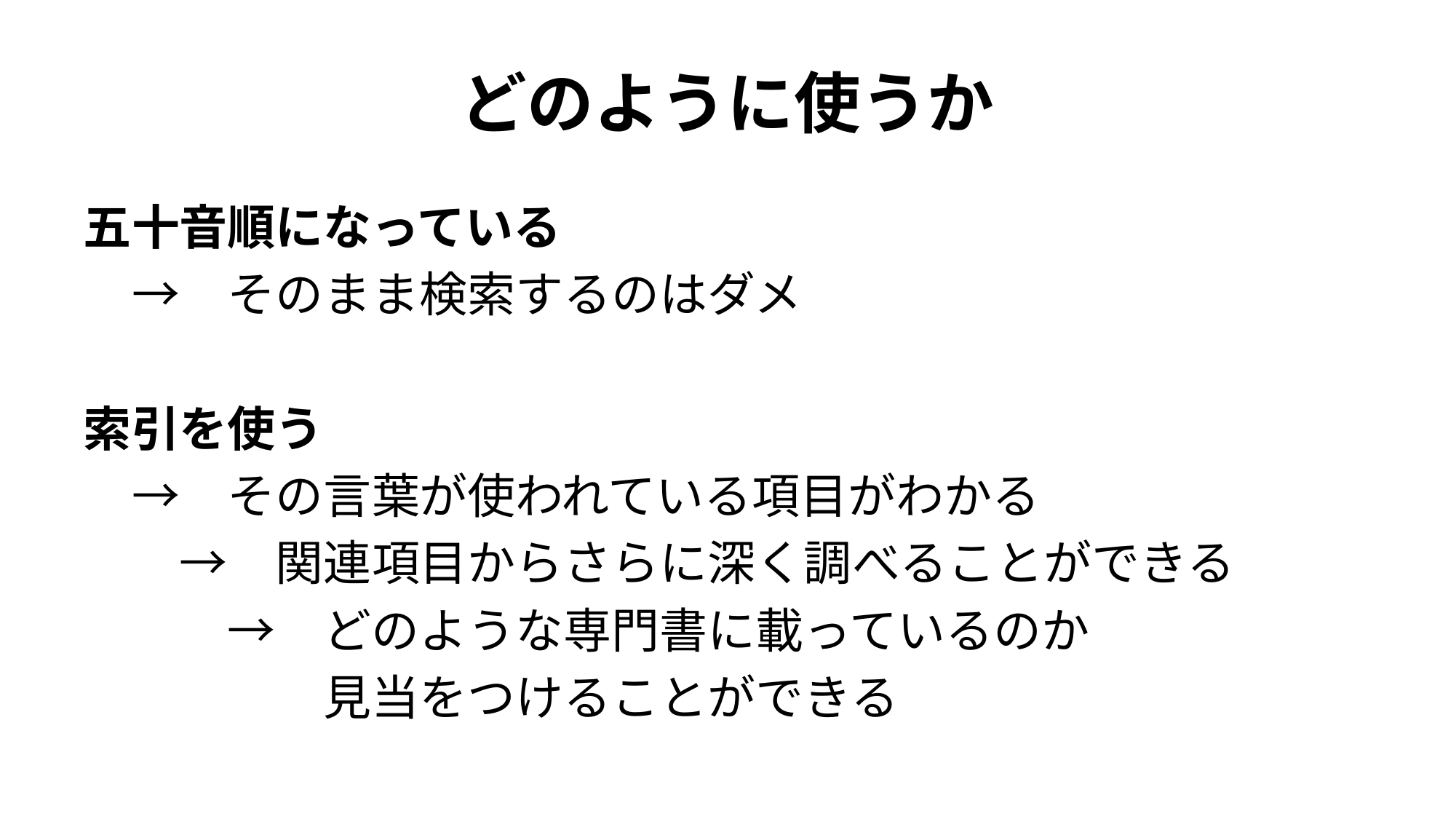

# どのように使うか
五十音順になっている
　→　そのまま検索するのはダメ

索引を使う
　→　その言葉が使われている項目がわかる
　　→　関連項目からさらに深く調べることができる
　　　→　どのような専門書に載っているのか
　　　　　見当をつけることができる